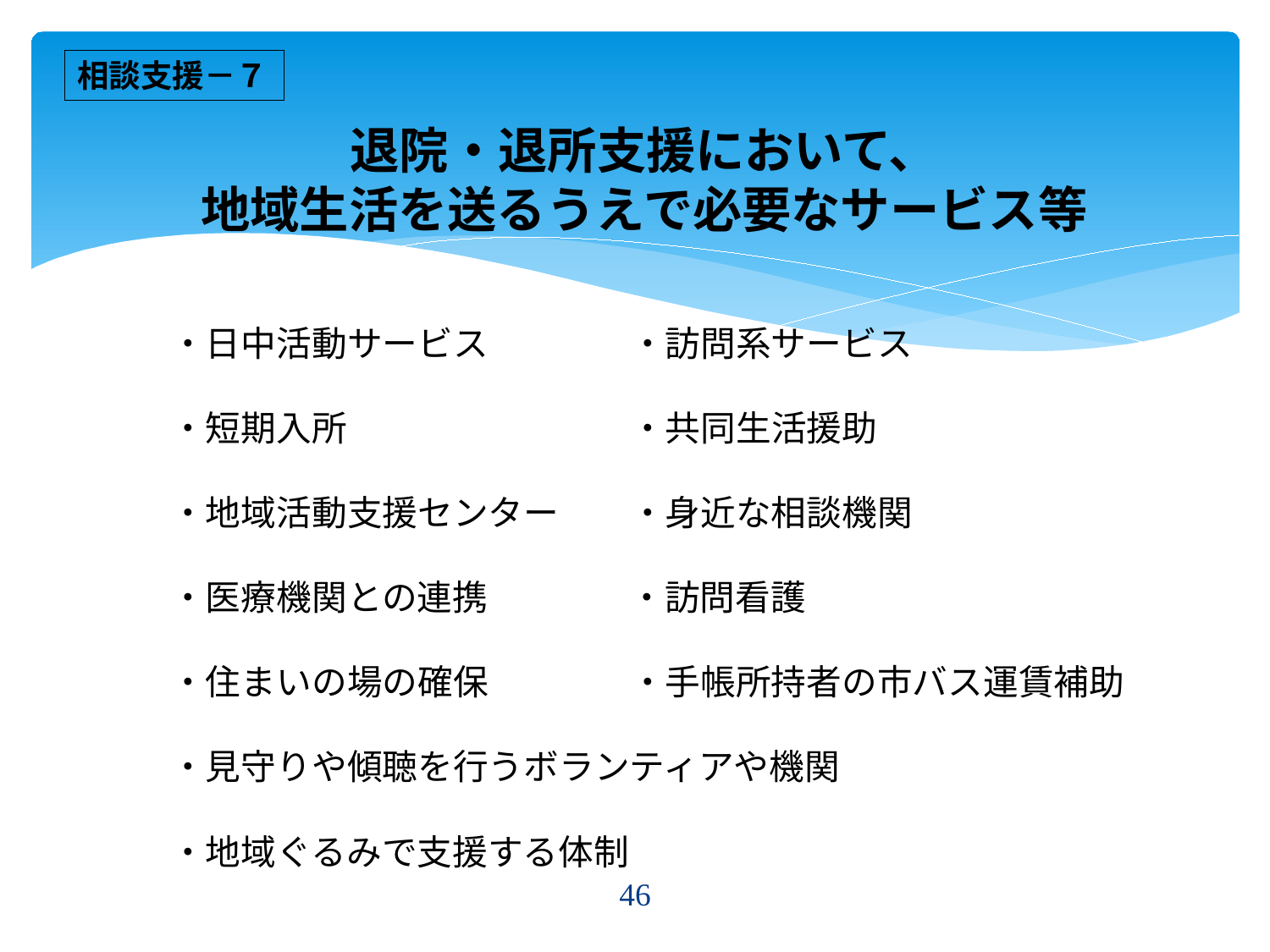

相談支援－７
# 退院・退所支援において、 地域生活を送るうえで必要なサービス等
・日中活動サービス　　　　・訪問系サービス
・短期入所　　　　　　　　・共同生活援助
・地域活動支援センター　　・身近な相談機関
・医療機関との連携　　　　・訪問看護
・住まいの場の確保　　　　・手帳所持者の市バス運賃補助
・見守りや傾聴を行うボランティアや機関
・地域ぐるみで支援する体制
46